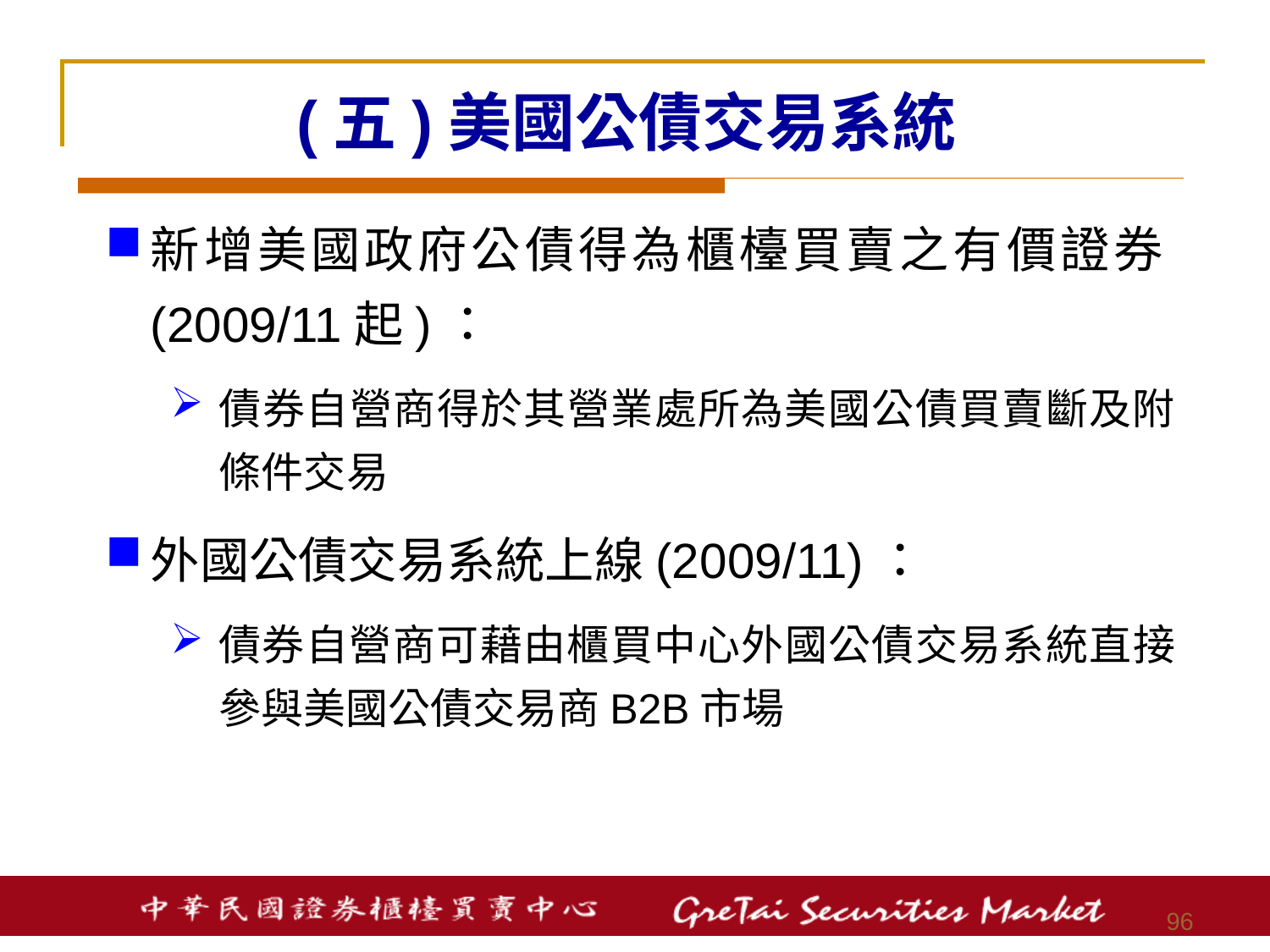

# (五)美國公債交易系統

新增美國政府公債得為櫃檯買賣之有價證券(2009/11起)：
債券自營商得於其營業處所為美國公債買賣斷及附條件交易
外國公債交易系統上線(2009/11)：
債券自營商可藉由櫃買中心外國公債交易系統直接參與美國公債交易商B2B市場
96